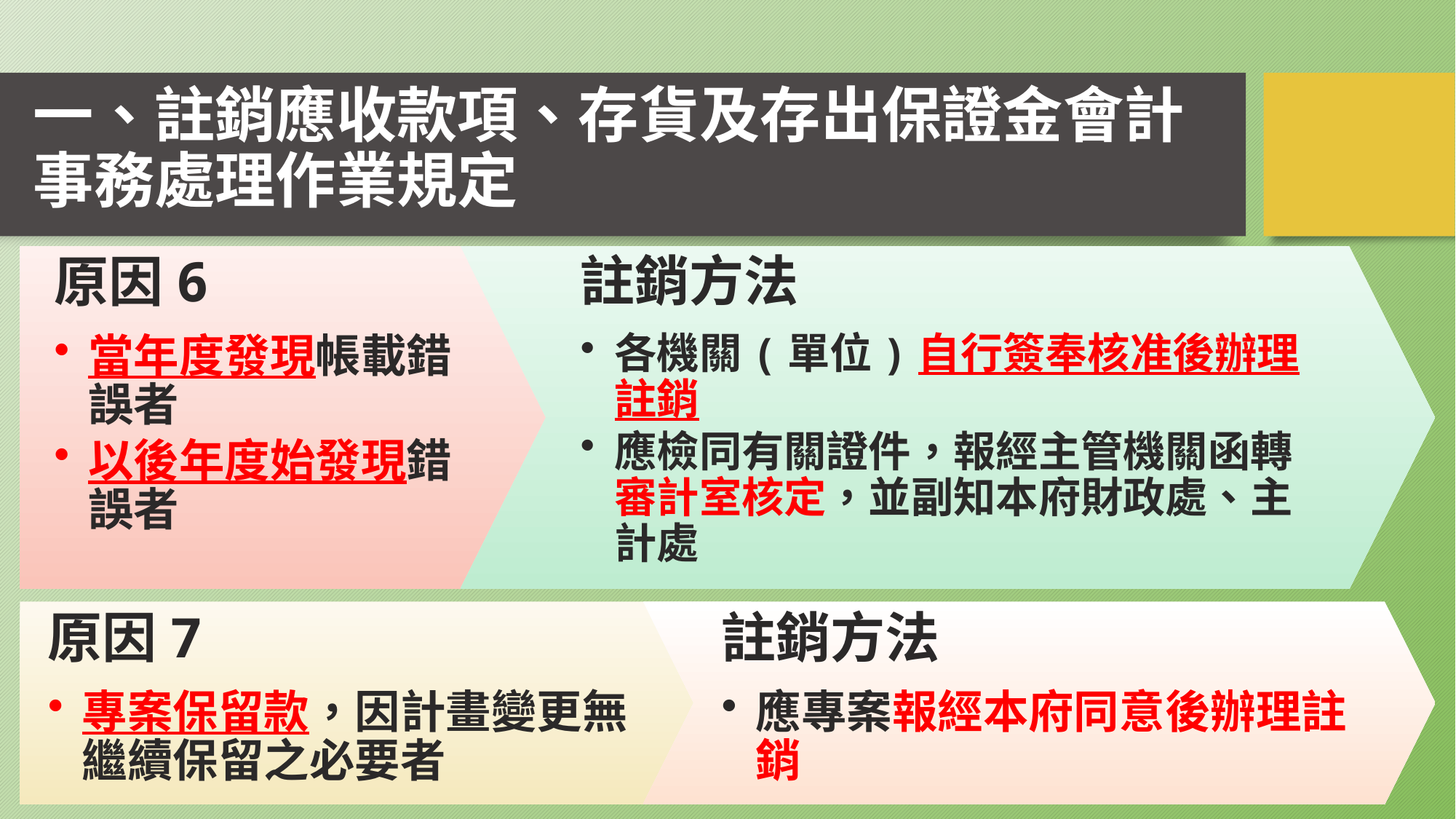

# 一、註銷應收款項、存貨及存出保證金會計事務處理作業規定
原因6
當年度發現帳載錯誤者
以後年度始發現錯誤者
註銷方法
各機關(單位)自行簽奉核准後辦理註銷
應檢同有關證件，報經主管機關函轉審計室核定，並副知本府財政處、主計處

原因7
專案保留款，因計畫變更無繼續保留之必要者
註銷方法
應專案報經本府同意後辦理註銷